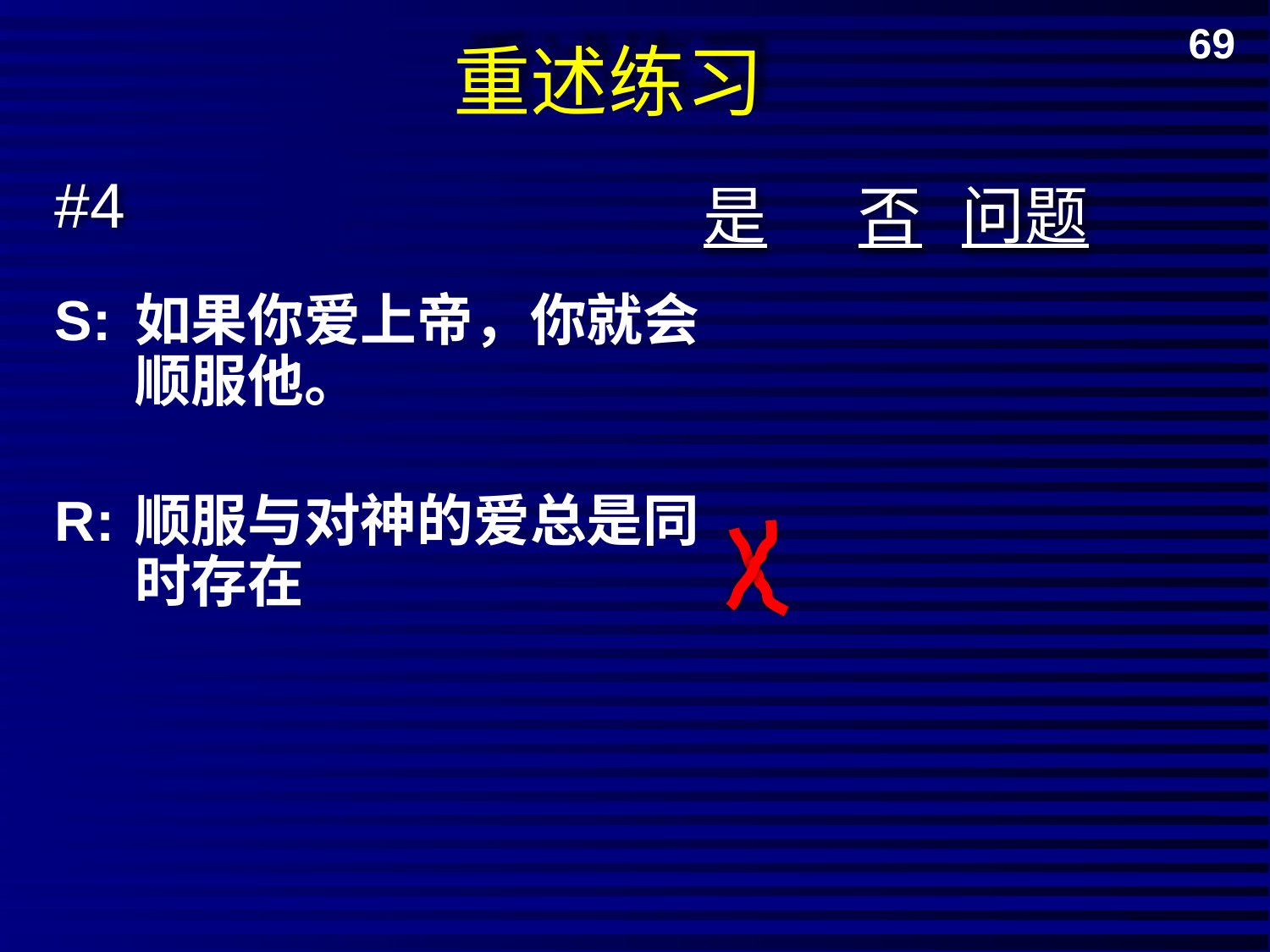

# 重述练习
69
#4
是

否
问题

S:	如果你爱上帝，你就会顺服他。
R:	顺服与对神的爱总是同时存在